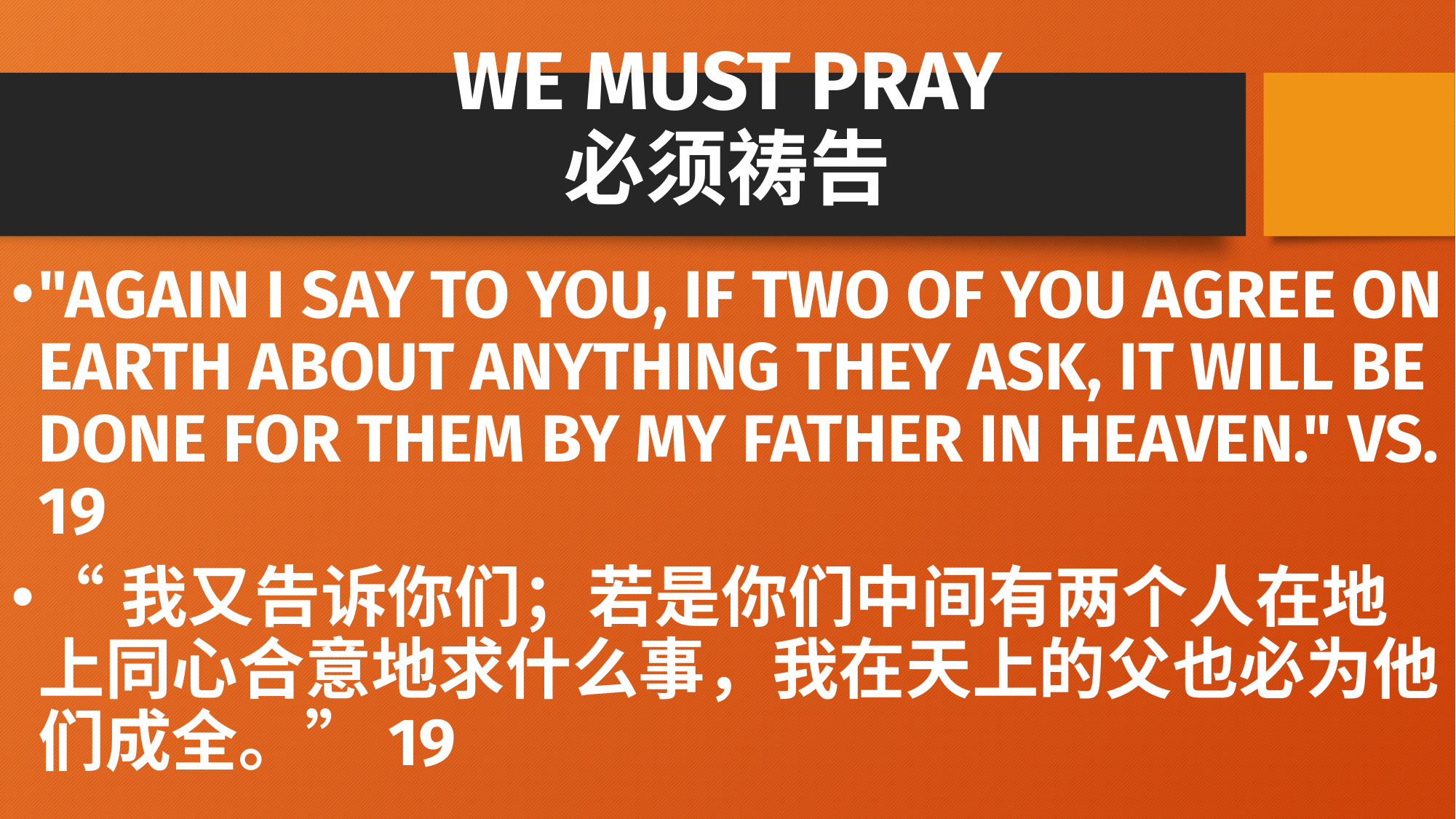

# WE MUST PRAY 必须祷告
"AGAIN I SAY TO YOU, IF TWO OF YOU AGREE ON EARTH ABOUT ANYTHING THEY ASK, IT WILL BE DONE FOR THEM BY MY FATHER IN HEAVEN." VS. 19
“我又告诉你们；若是你们中间有两个人在地上同心合意地求什么事，我在天上的父也必为他们成全。”19